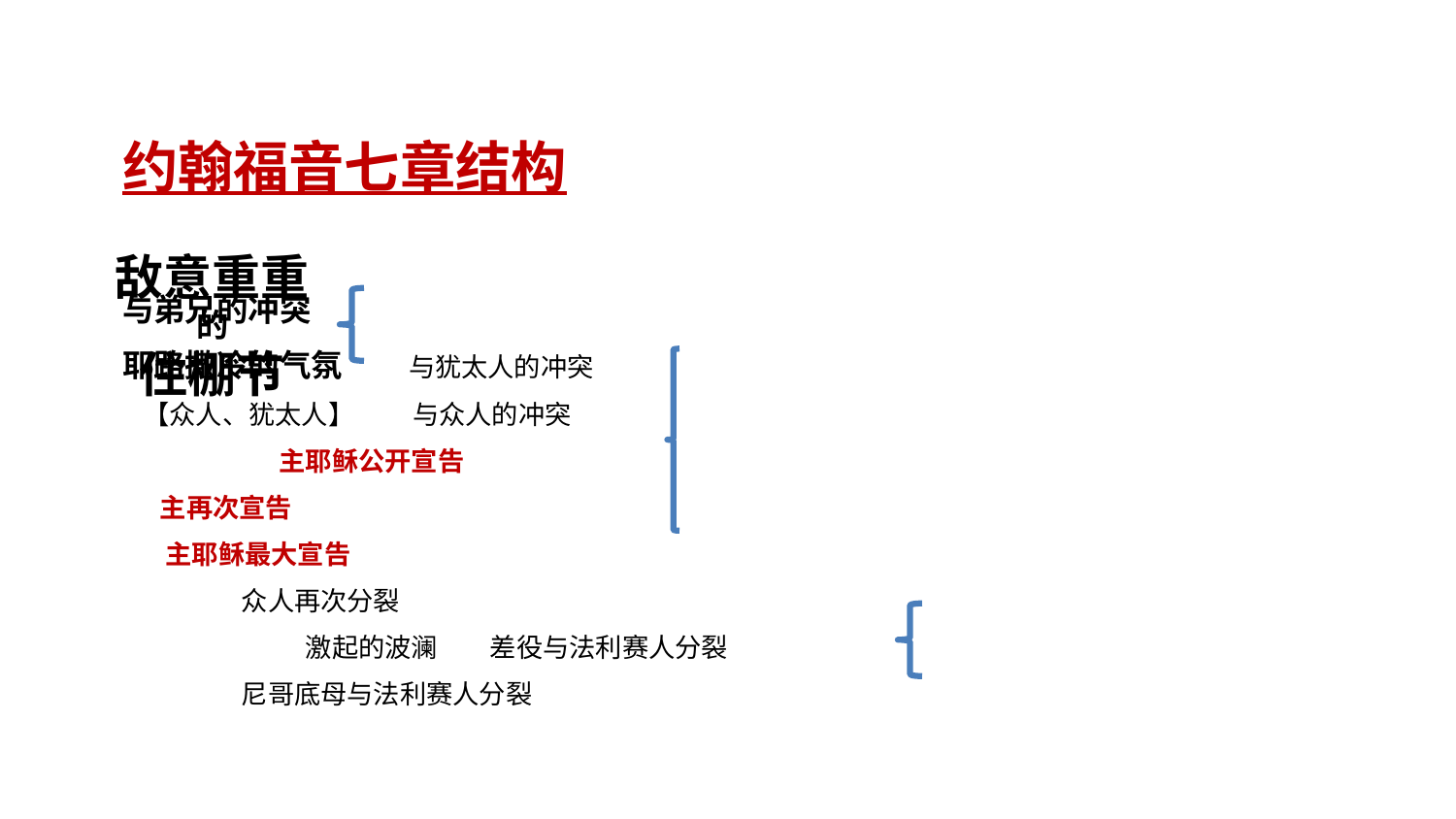

约翰福音七章结构

		与弟兄的冲突
		耶路撒冷的气氛         与犹太人的冲突
		   【众人、犹太人】          与众人的冲突
    		 		      主耶稣公开宣告
				      主再次宣告
				       主耶稣最大宣告
					                    众人再次分裂
			                               激起的波澜         差役与法利赛人分裂
					                    尼哥底母与法利赛人分裂

敌意重重
的
住棚节